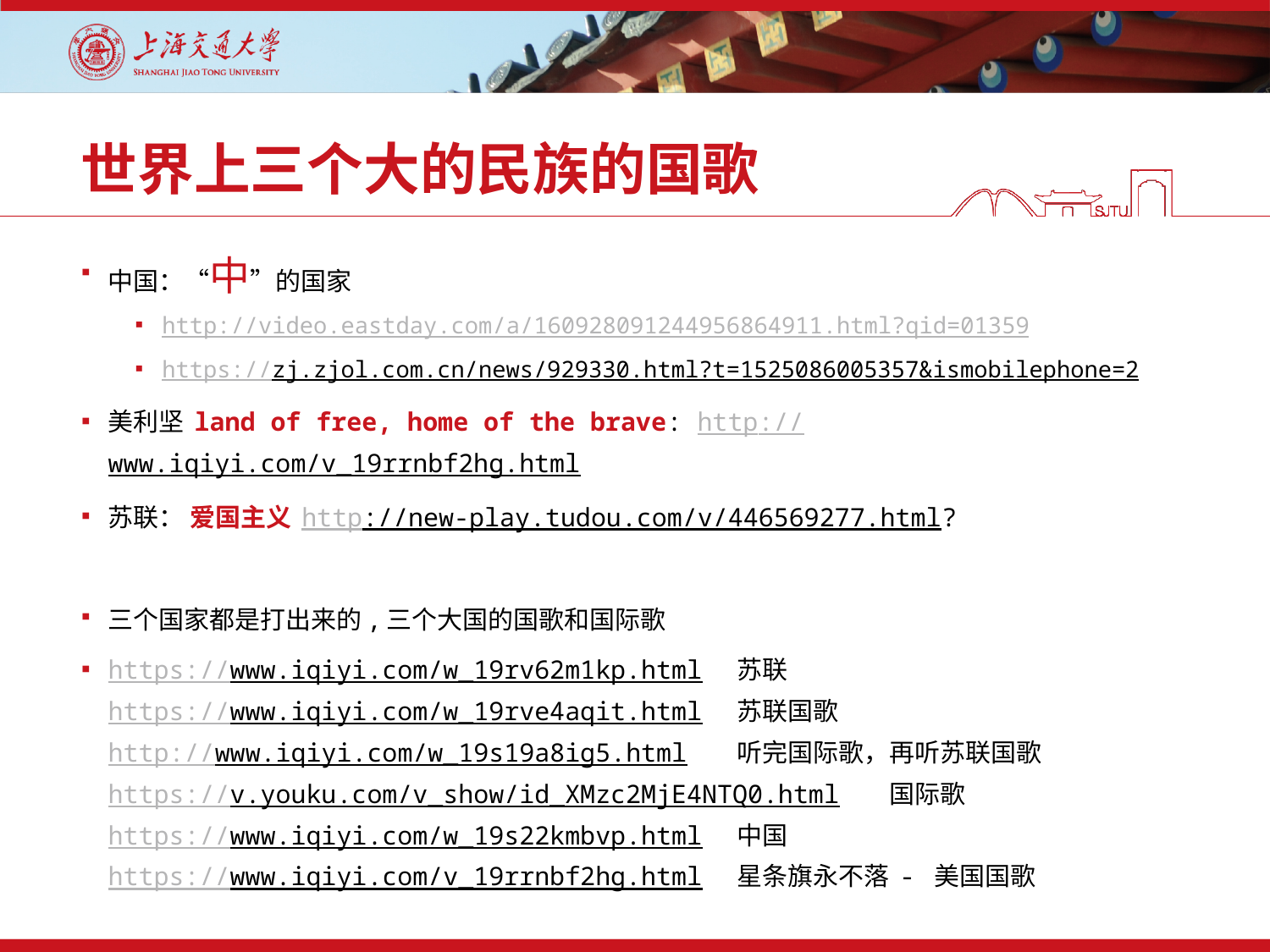

# 世界上三个大的民族的国歌
中国：“中”的国家
http://video.eastday.com/a/160928091244956864911.html?qid=01359
https://zj.zjol.com.cn/news/929330.html?t=1525086005357&ismobilephone=2
美利坚 land of free, home of the brave: http://www.iqiyi.com/v_19rrnbf2hg.html
苏联： 爱国主义 http://new-play.tudou.com/v/446569277.html?

三个国家都是打出来的,三个大国的国歌和国际歌
https://www.iqiyi.com/w_19rv62m1kp.html  苏联
https://www.iqiyi.com/w_19rve4aqit.html  苏联国歌
http://www.iqiyi.com/w_19s19a8ig5.html   听完国际歌，再听苏联国歌
https://v.youku.com/v_show/id_XMzc2MjE4NTQ0.html   国际歌
https://www.iqiyi.com/w_19s22kmbvp.html  中国
https://www.iqiyi.com/v_19rrnbf2hg.html  星条旗永不落 - 美国国歌